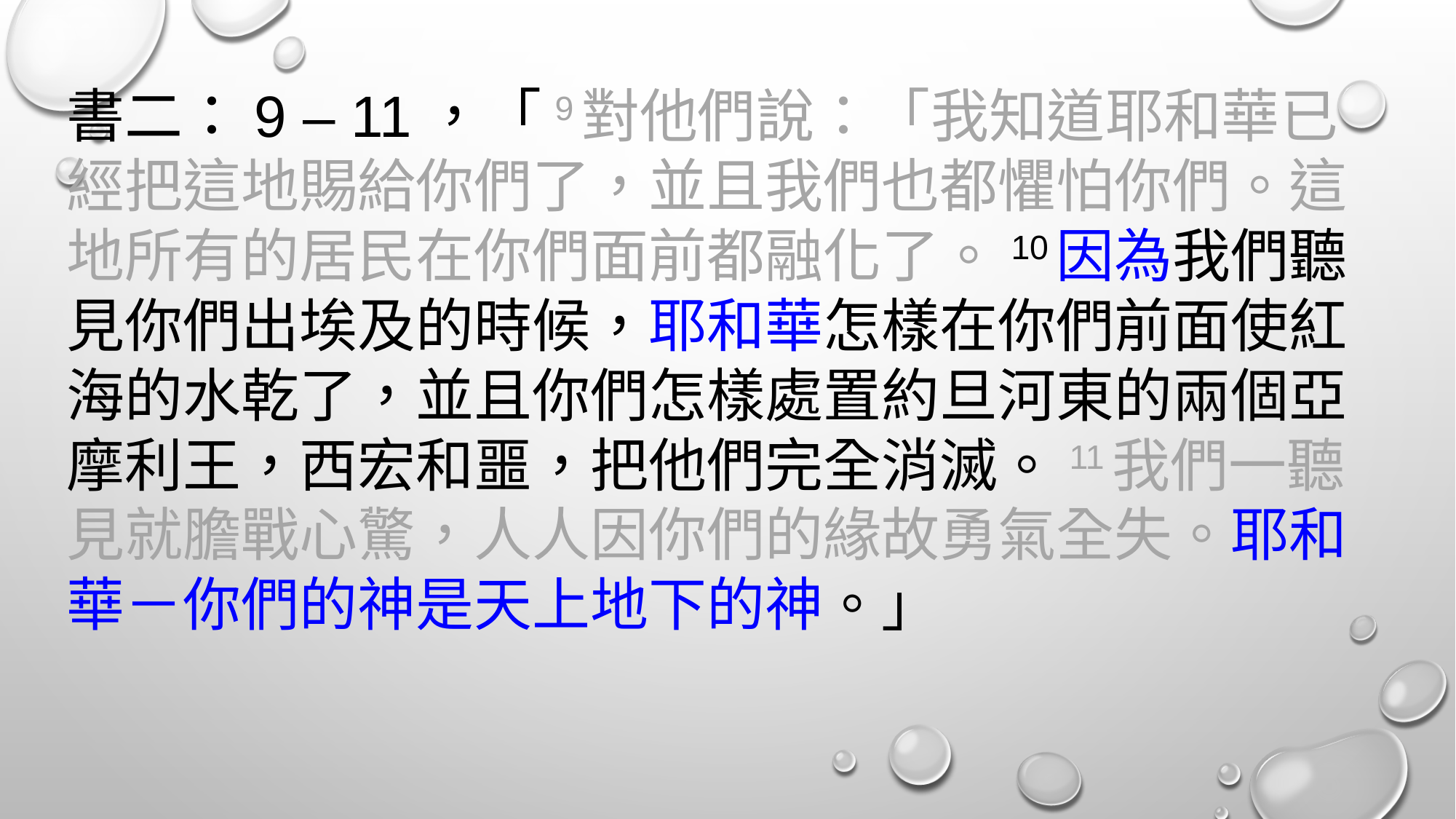

書二：9 – 11，「9對他們說：「我知道耶和華已經把這地賜給你們了，並且我們也都懼怕你們。這地所有的居民在你們面前都融化了。10因為我們聽見你們出埃及的時候，耶和華怎樣在你們前面使紅海的水乾了，並且你們怎樣處置約旦河東的兩個亞摩利王，西宏和噩，把他們完全消滅。11我們一聽見就膽戰心驚，人人因你們的緣故勇氣全失。耶和華－你們的神是天上地下的神。」